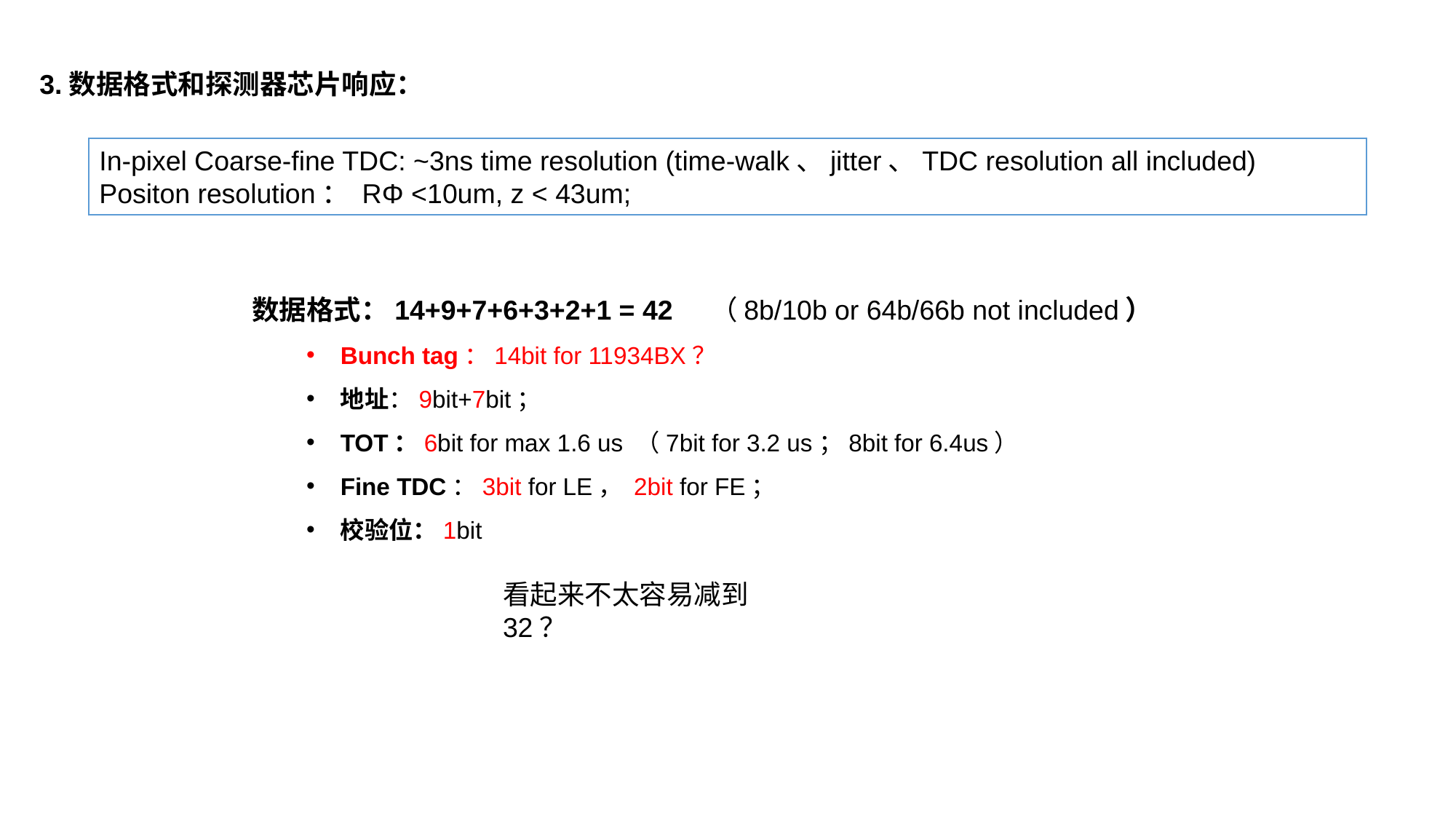

3.数据格式和探测器芯片响应：
In-pixel Coarse-fine TDC: ~3ns time resolution (time-walk、jitter、TDC resolution all included)
Positon resolution： RΦ <10um, z < 43um;
数据格式：14+9+7+6+3+2+1 = 42    （8b/10b or 64b/66b not included）
Bunch tag：14bit for 11934BX？
地址：9bit+7bit；
TOT：6bit for max 1.6 us （7bit for 3.2 us；8bit for 6.4us）
Fine TDC：3bit for LE， 2bit for FE；
校验位：1bit
看起来不太容易减到32？